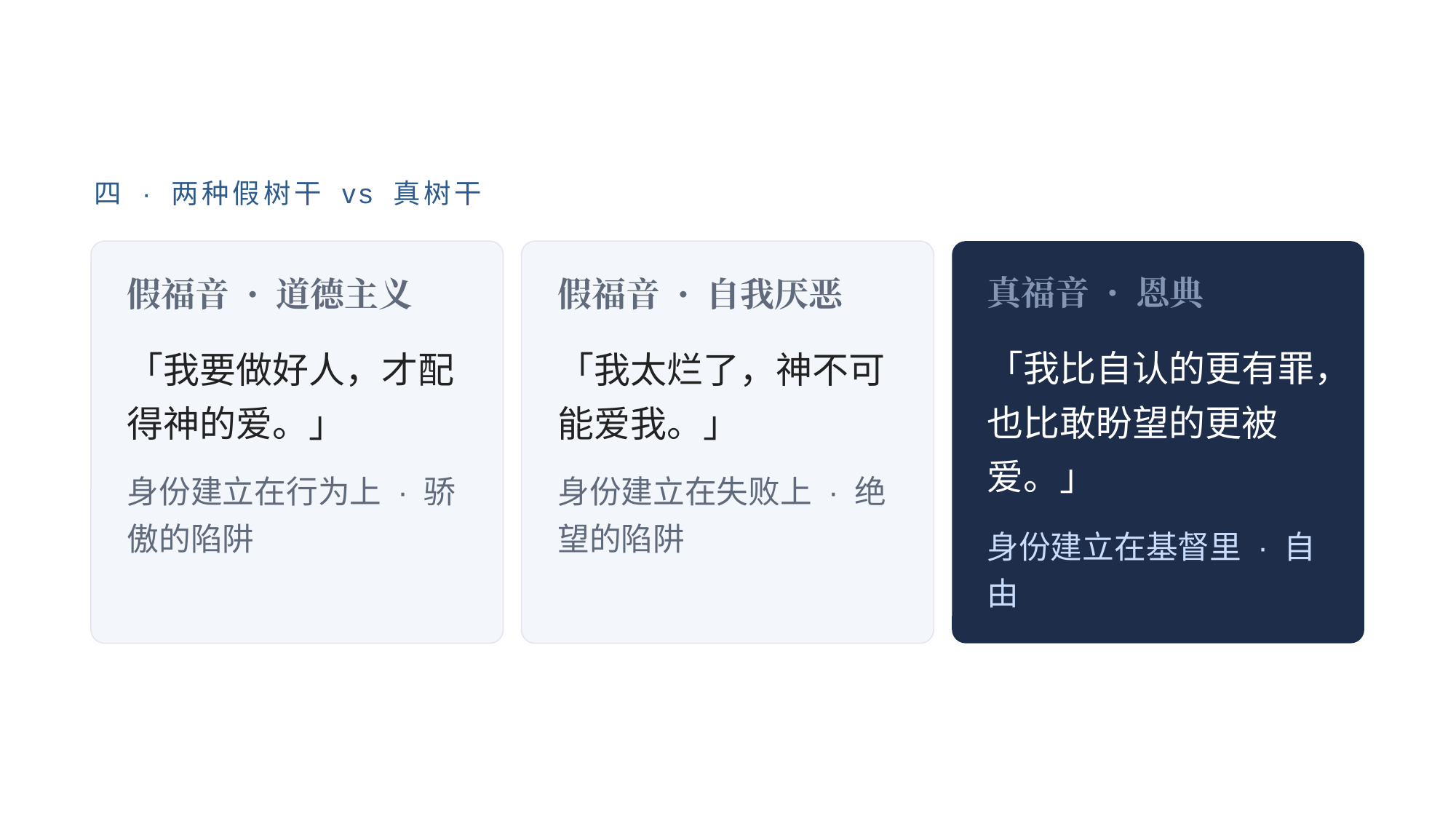

四 · 两种假树干 vs 真树干

真福音 · 恩典
假福音 · 道德主义
假福音 · 自我厌恶
「我比自认的更有罪，也比敢盼望的更被爱。」
「我要做好人，才配得神的爱。」
「我太烂了，神不可能爱我。」
身份建立在行为上 · 骄傲的陷阱
身份建立在失败上 · 绝望的陷阱
身份建立在基督里 · 自由